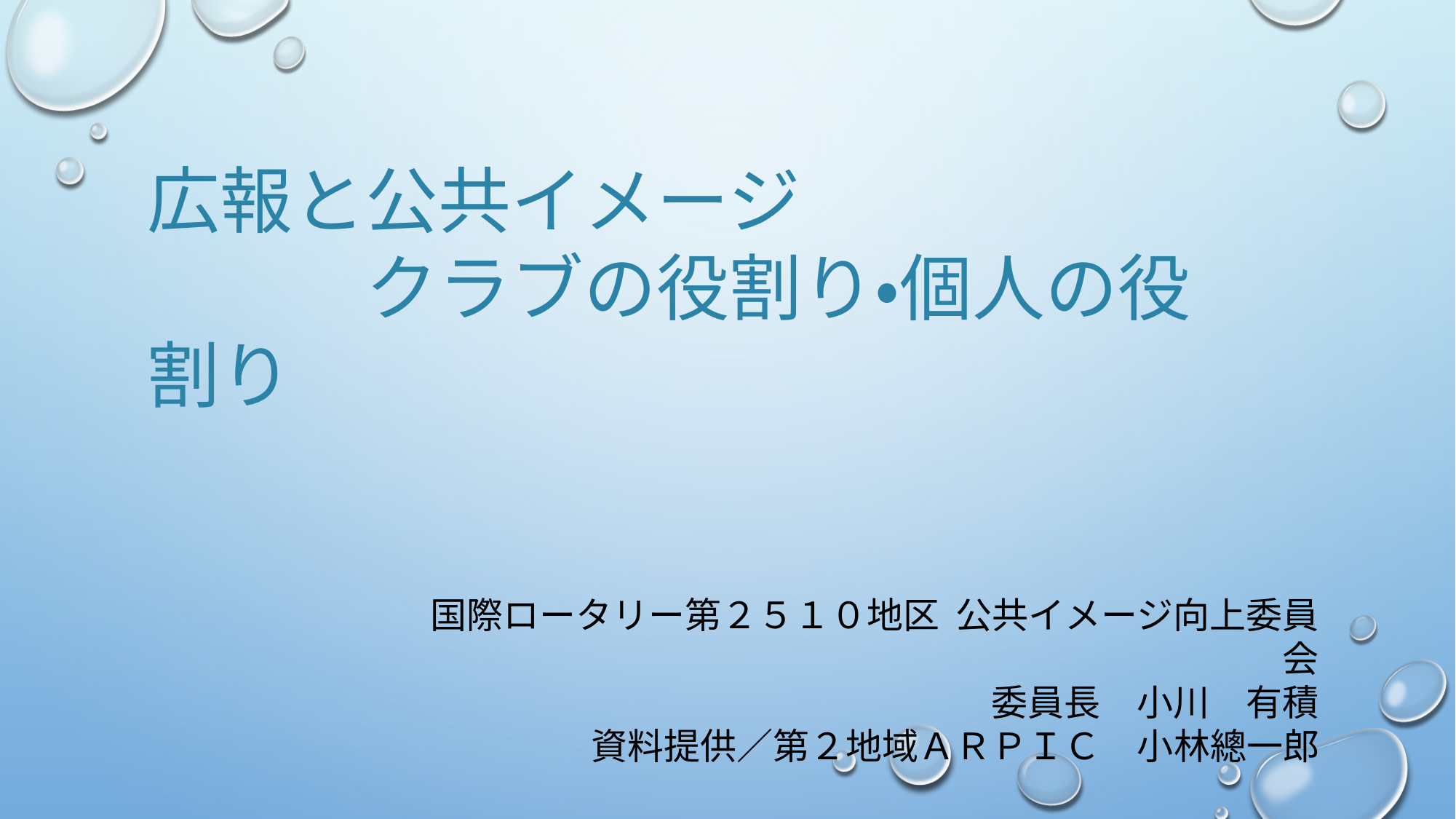

広報と公共イメージ
　　　クラブの役割り・個人の役割り
国際ロータリー第２５１０地区  公共イメージ向上委員会
委員長　小川　有積
資料提供／第２地域ＡＲＰＩＣ　小林總一郎